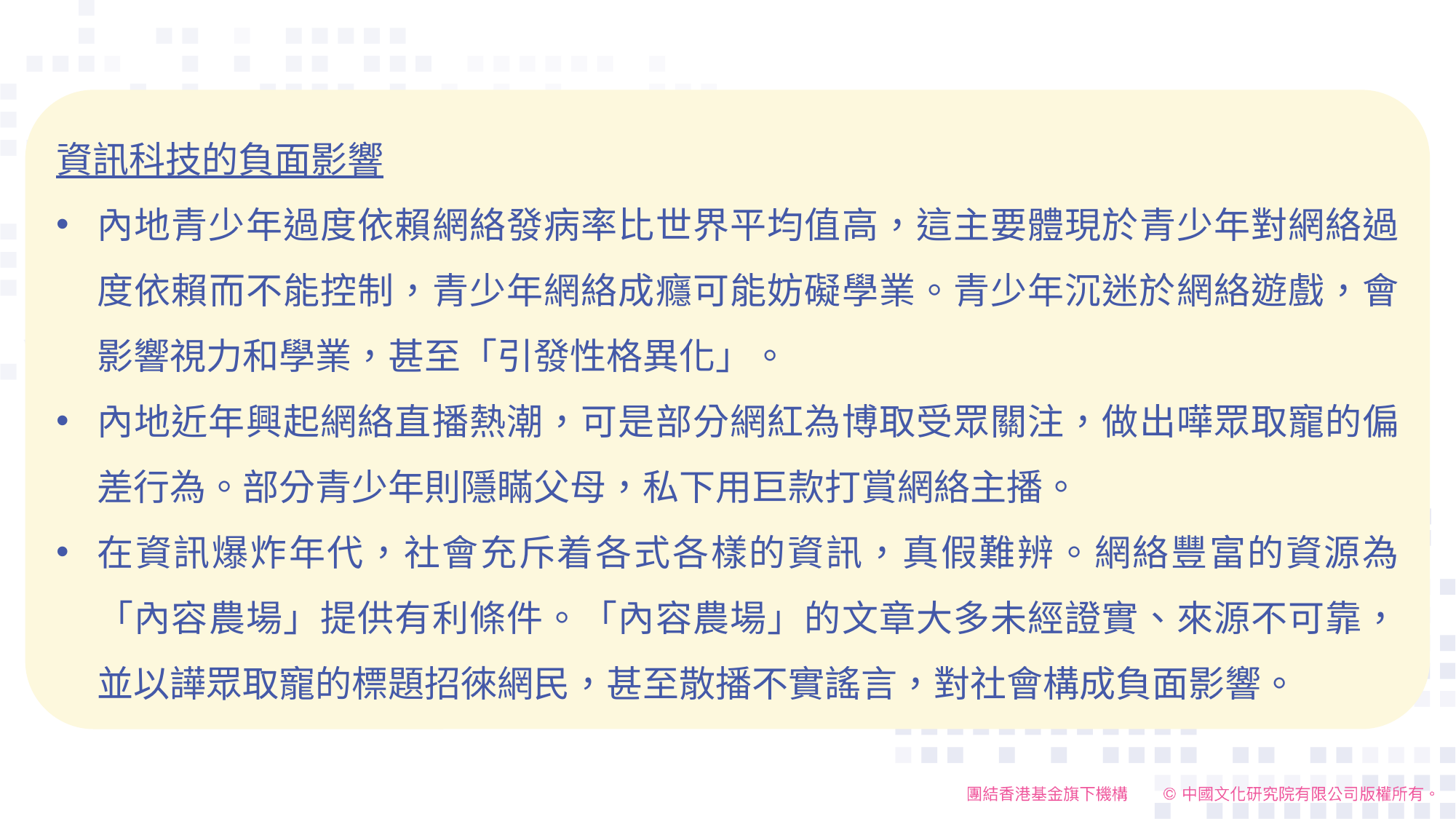

資訊科技的負面影響
內地青少年過度依賴網絡發病率比世界平均值高，這主要體現於青少年對網絡過度依賴而不能控制，青少年網絡成癮可能妨礙學業。青少年沉迷於網絡遊戲，會影響視力和學業，甚至「引發性格異化」。
內地近年興起網絡直播熱潮，可是部分網紅為博取受眾關注，做出嘩眾取寵的偏差行為。部分青少年則隱瞞父母，私下用巨款打賞網絡主播。
在資訊爆炸年代，社會充斥着各式各樣的資訊，真假難辨。網絡豐富的資源為「內容農場」提供有利條件。「內容農場」的文章大多未經證實、來源不可靠，並以譁眾取寵的標題招徠網民，甚至散播不實謠言，對社會構成負面影響。